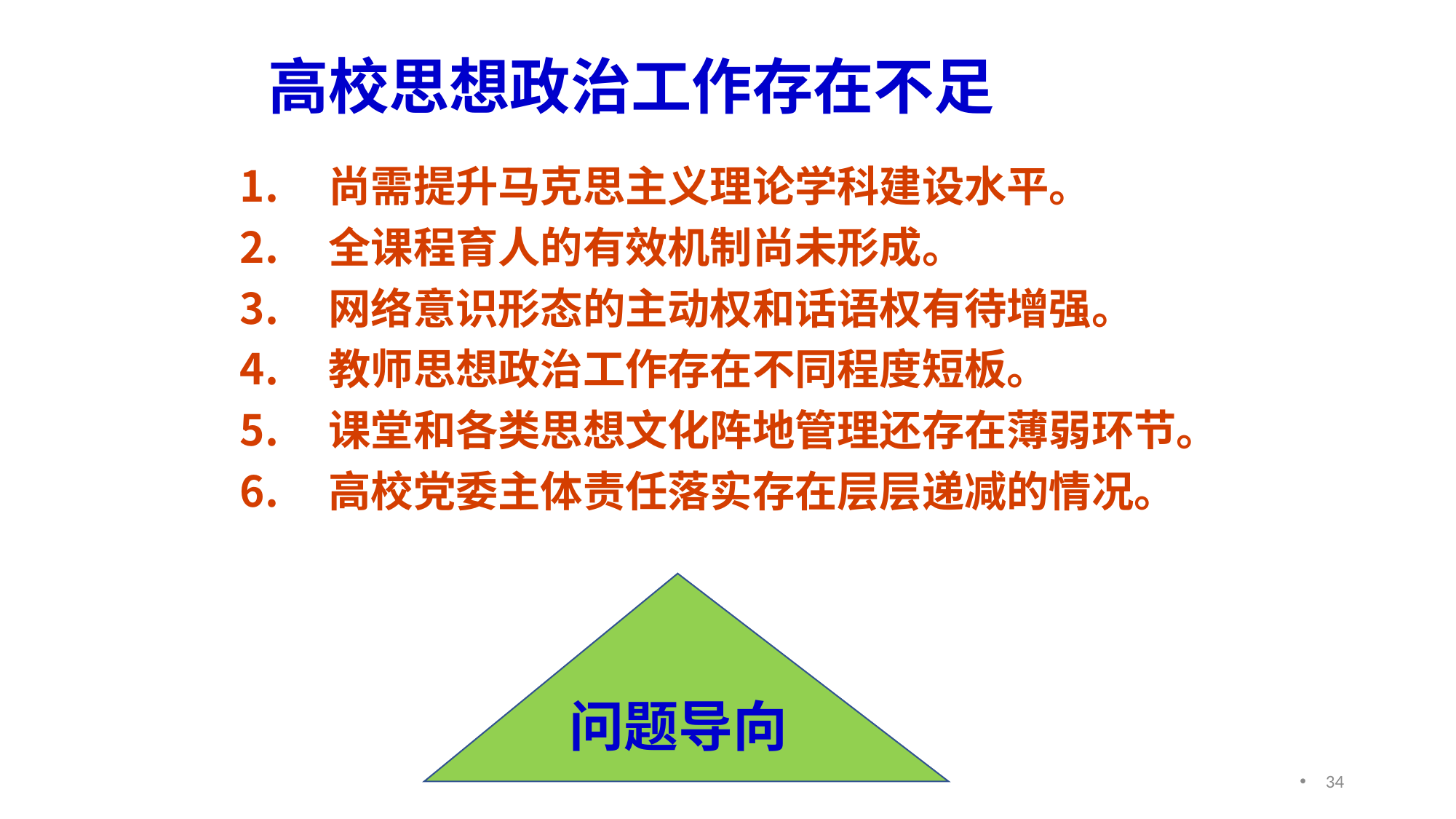

# 高校思想政治工作存在不足
尚需提升马克思主义理论学科建设水平。
全课程育人的有效机制尚未形成。
网络意识形态的主动权和话语权有待增强。
教师思想政治工作存在不同程度短板。
课堂和各类思想文化阵地管理还存在薄弱环节。
高校党委主体责任落实存在层层递减的情况。

问题导向
34